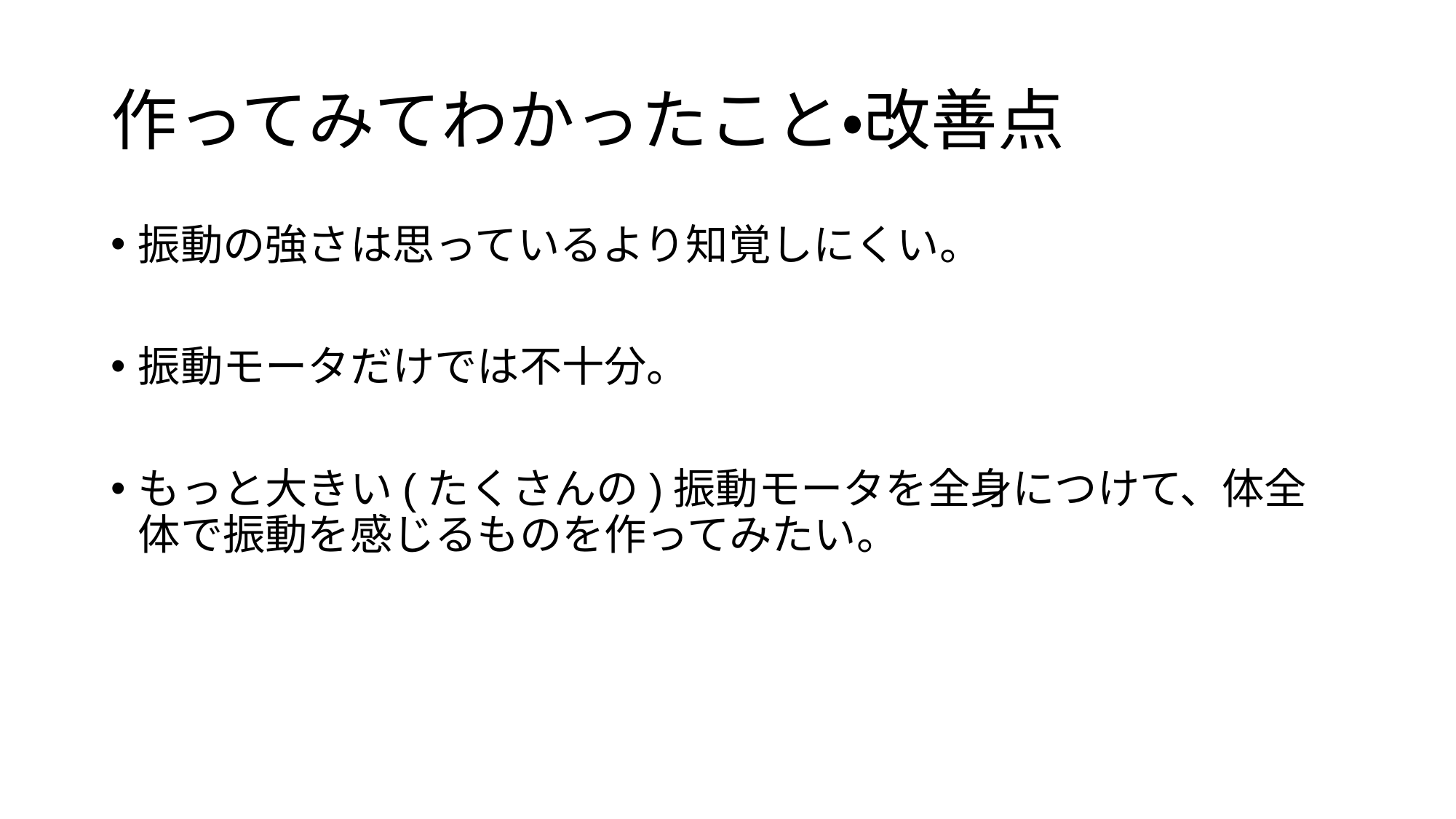

# 作ってみてわかったこと・改善点
振動の強さは思っているより知覚しにくい。

振動モータだけでは不十分。

もっと大きい(たくさんの)振動モータを全身につけて、体全体で振動を感じるものを作ってみたい。